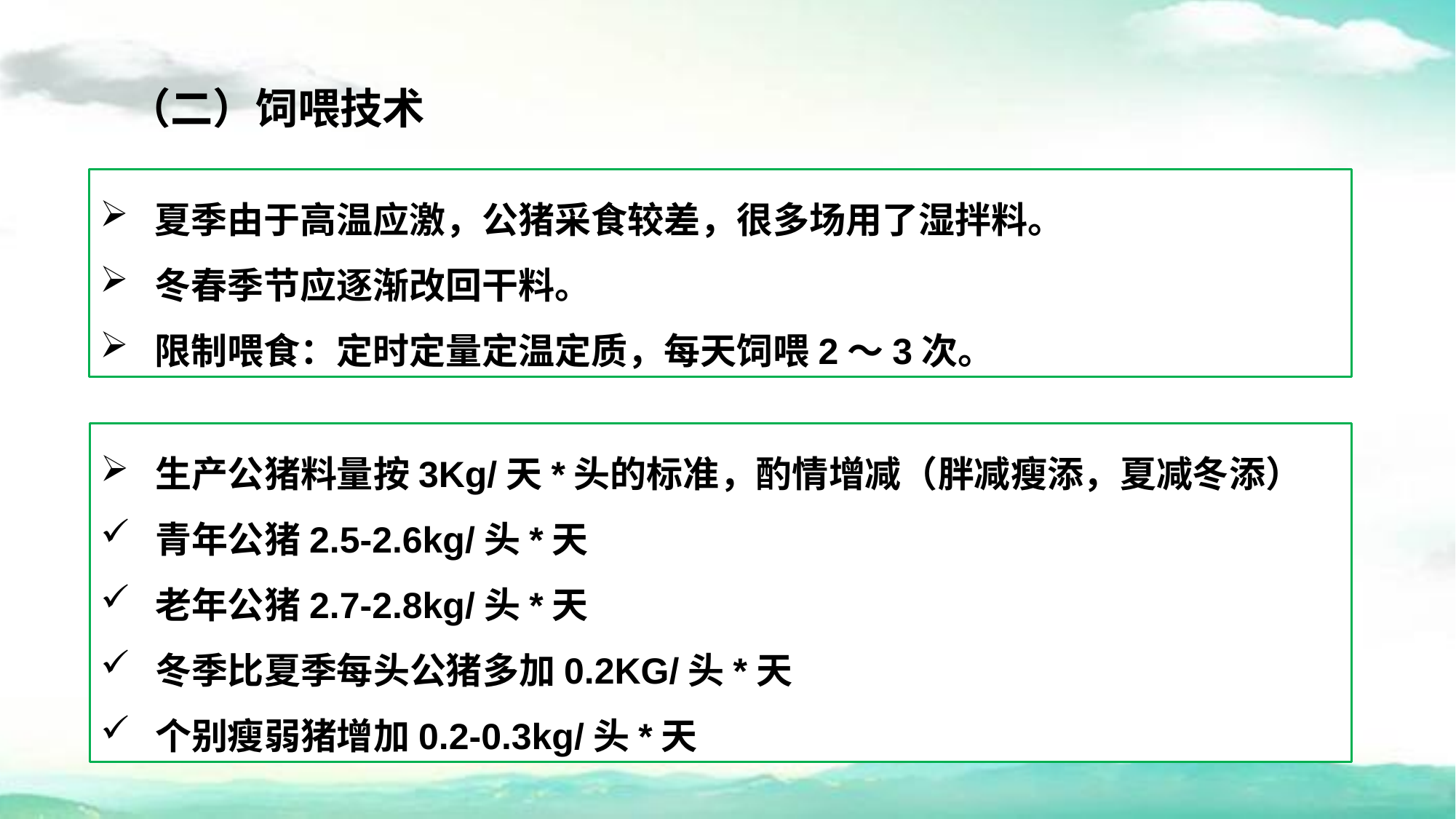

（二）饲喂技术
夏季由于高温应激，公猪采食较差，很多场用了湿拌料。
冬春季节应逐渐改回干料。
限制喂食：定时定量定温定质，每天饲喂2～3次。
生产公猪料量按3Kg/天*头的标准，酌情增减（胖减瘦添，夏减冬添）
青年公猪2.5-2.6kg/头*天
老年公猪2.7-2.8kg/头*天
冬季比夏季每头公猪多加0.2KG/头*天
个别瘦弱猪增加0.2-0.3kg/头*天